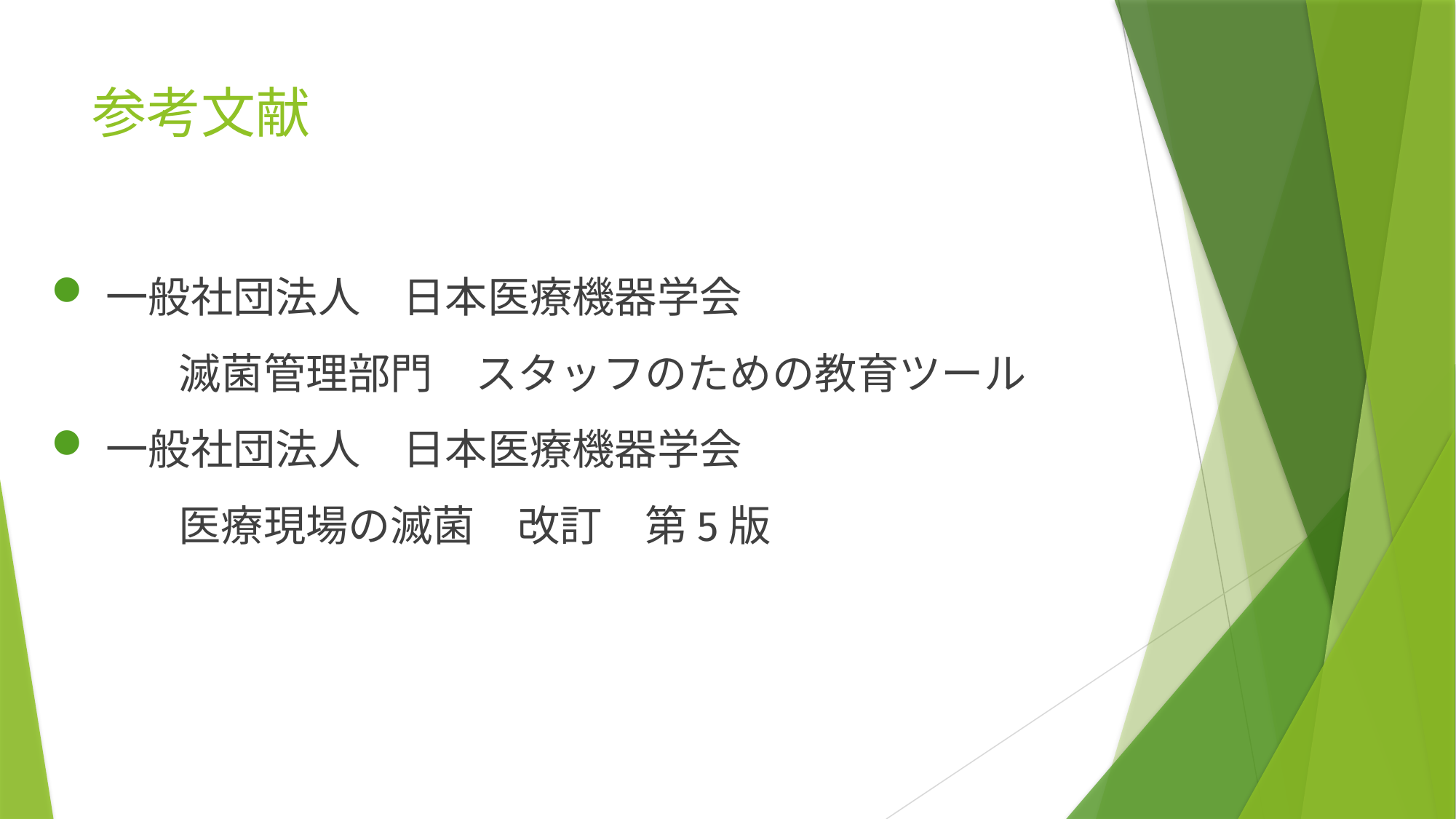

# 参考文献
一般社団法人　日本医療機器学会
　　　滅菌管理部門　スタッフのための教育ツール
一般社団法人　日本医療機器学会
　　　医療現場の滅菌　改訂　第5版